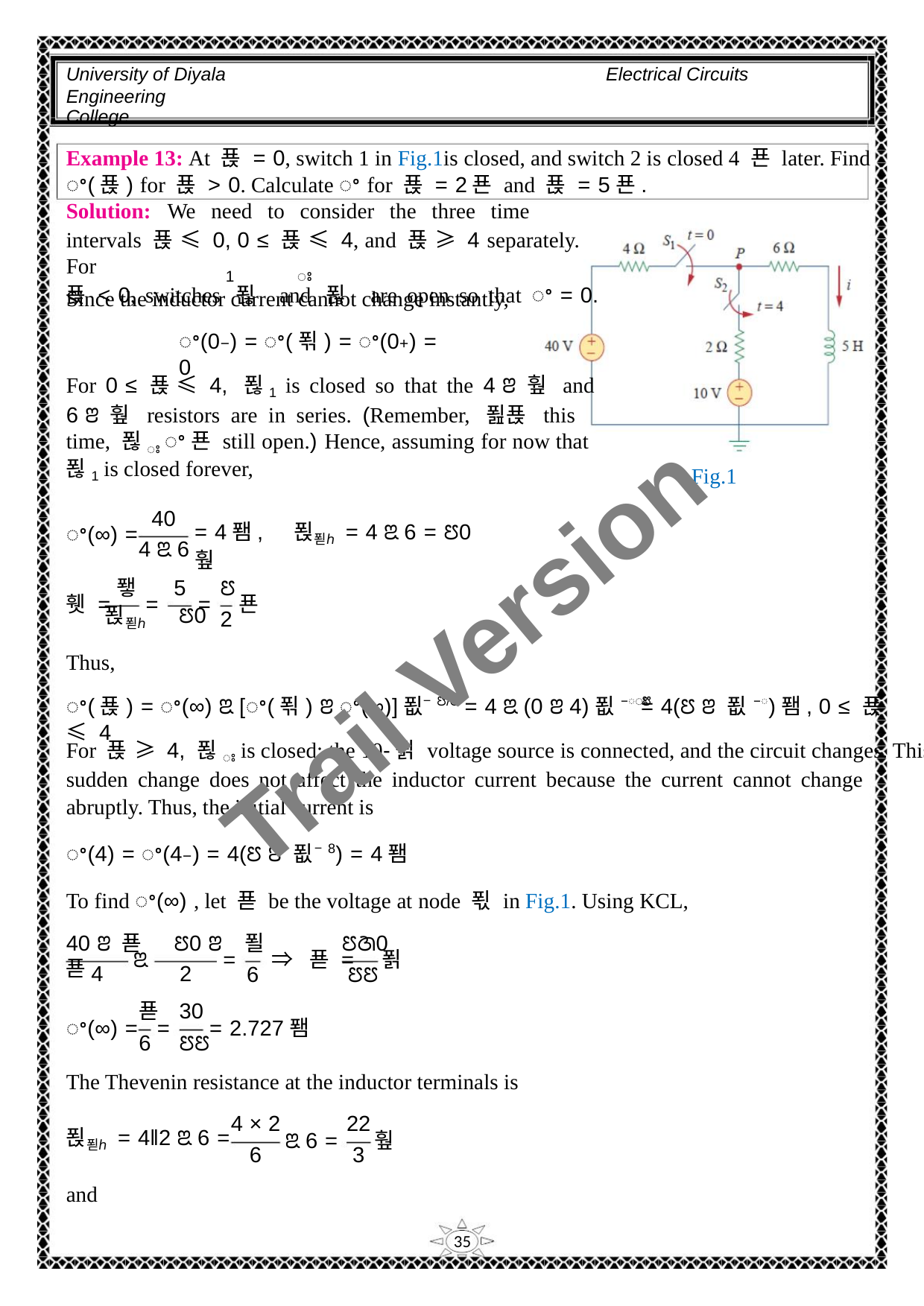

University of Diyala
Engineering College
Electrical Circuits
Example 13: At 푡 = 0, switch 1 in Fig.1is closed, and switch 2 is closed 4 푠 later. Find
ꢀ(푡) for 푡 > 0. Calculate ꢀ for 푡 = 2푠 and 푡 = 5푠.
Solution: We need to consider the three time
intervals 푡 ≤ 0, 0 ≤ 푡 ≤ 4, and 푡 ≥ 4 separately. For
푡 < 0, switches 푆 and 푆 are open so that ꢀ = 0.
1
ꢁ
Since the inductor current cannot change instantly,
ꢀ(0−) = ꢀ(푂) = ꢀ(0+) = 0
For 0 ≤ 푡 ≤ 4, 푆1 is closed so that the 4 ꢂ 훺 and
6 ꢂ 훺 resistors are in series. (Remember, 푎푡 this
time, 푆ꢁ ꢀ푠 still open.) Hence, assuming for now that
푆1 is closed forever,
Fig.1
40
ꢀ(∞) =
= 4퐴, 푅푇ℎ = 4 ꢃ 6 = ꢄ0훺
4 ꢃ 6
퐿
5
ꢄ
= 푠
2
Trail Version
Trail Version
Trail Version
Trail Version
Trail Version
Trail Version
Trail Version
Trail Version
Trail Version
Trail Version
Trail Version
Trail Version
Trail Version
휏 =
=
푅푇ℎ ꢄ0
Thus,
ꢀ(푡) = ꢀ(∞) ꢃ [ꢀ(푂) ꢂ ꢀ(∞)]푒−ꢅ/ꢆ = 4 ꢃ (0 ꢂ 4)푒−ꢁꢅ = 4(ꢄ ꢂ 푒−ꢁꢅ)퐴, 0 ≤ 푡 ≤ 4
For 푡 ≥ 4, 푆ꢁ is closed; the 10‐푉 voltage source is connected, and the circuit changes. This
sudden change does not affect the inductor current because the current cannot change
abruptly. Thus, the initial current is
ꢀ(4) = ꢀ(4−) = 4(ꢄ ꢂ 푒−8) = 4퐴
To find ꢀ(∞) , let 푣 be the voltage at node 푃 in Fig.1. Using KCL,
40 ꢂ 푣 ꢄ0 ꢂ 푣
푈
6
ꢄꢇ0
ꢄꢄ
ꢃ
=
⇒ 푣 =
푉
4
2
푣
6
30
ꢄꢄ
ꢀ(∞) =
=
= 2.727퐴
The Thevenin resistance at the inductor terminals is
4 × 2
6
22
3
푅푇ℎ = 4‖2 ꢃ 6 =
ꢃ 6 =
훺
and
35